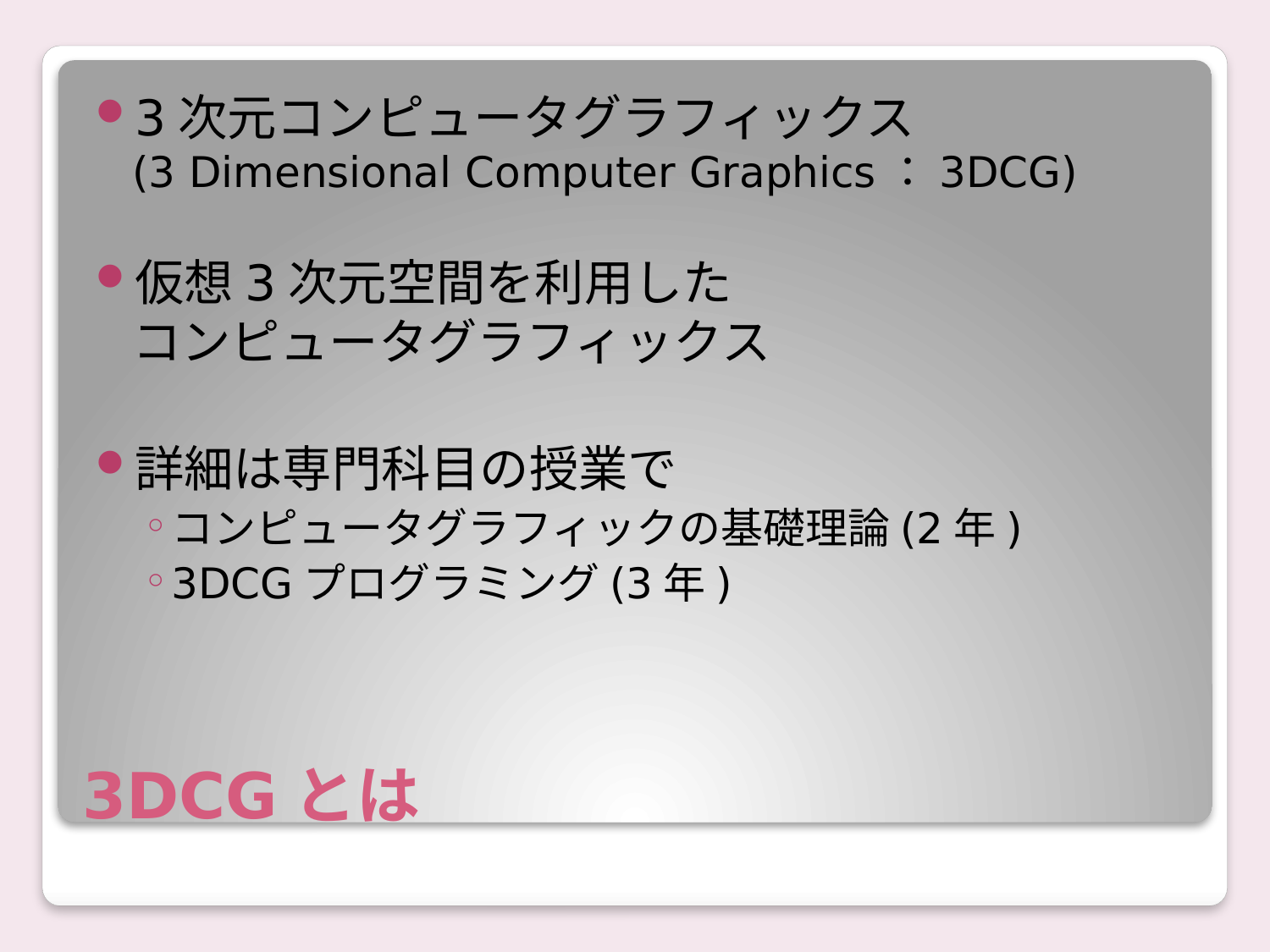

3次元コンピュータグラフィックス
(3 Dimensional Computer Graphics：3DCG)
仮想3次元空間を利用した
コンピュータグラフィックス

詳細は専門科目の授業で
コンピュータグラフィックの基礎理論(2年)
3DCGプログラミング(3年)
# 3DCGとは